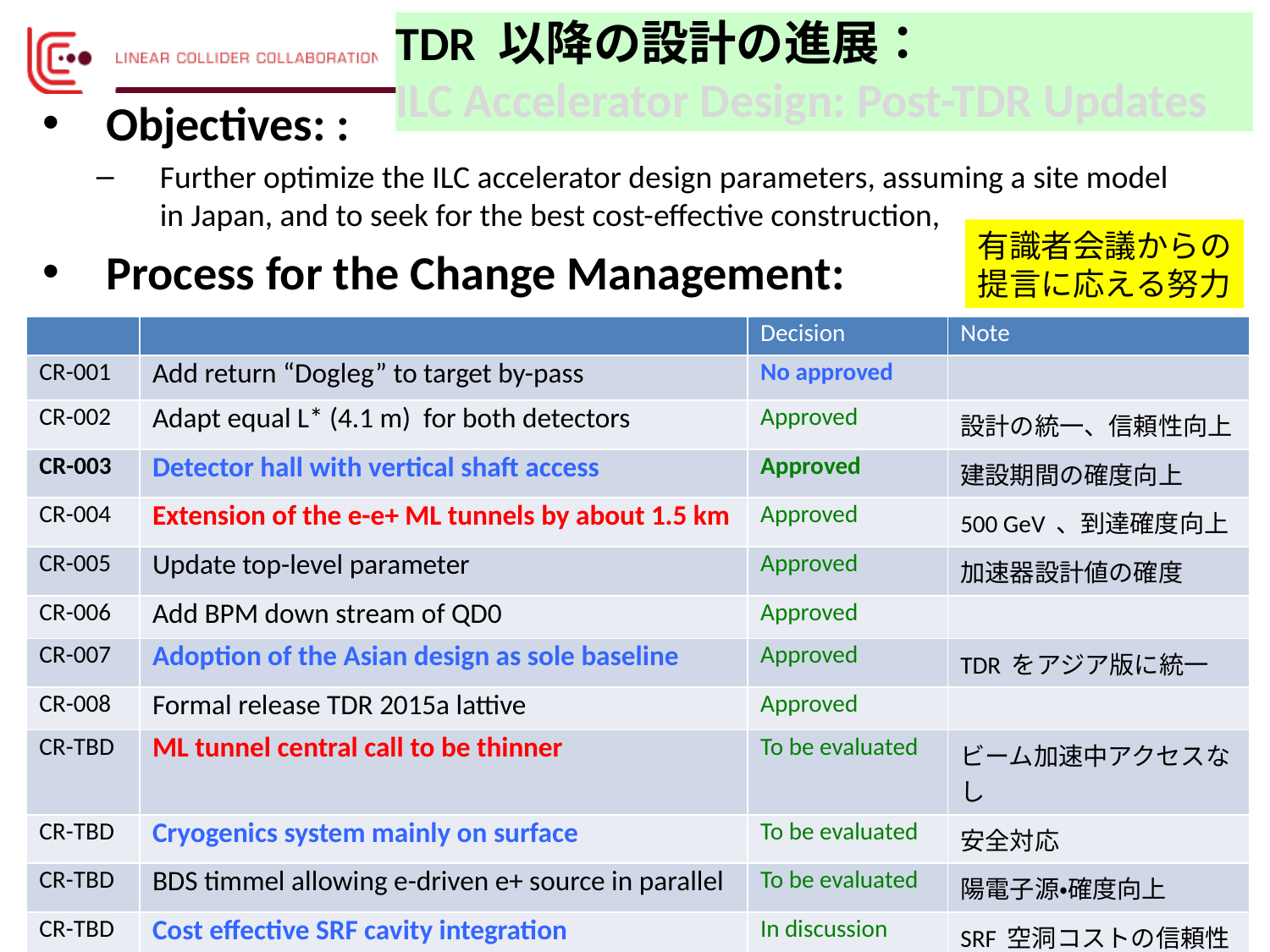

# TDR 以降の設計の進展： ILC Accelerator Design: Post-TDR Updates
Objectives: :
Further optimize the ILC accelerator design parameters, assuming a site model in Japan, and to seek for the best cost-effective construction,
Process for the Change Management:
有識者会議からの
提言に応える努力
|  |  | Decision | Note |
| --- | --- | --- | --- |
| CR-001 | Add return “Dogleg” to target by-pass | No approved |  |
| CR-002 | Adapt equal L\* (4.1 m) for both detectors | Approved | 設計の統一、信頼性向上 |
| CR-003 | Detector hall with vertical shaft access | Approved | 建設期間の確度向上 |
| CR-004 | Extension of the e-e+ ML tunnels by about 1.5 km | Approved | 500 GeV 、到達確度向上 |
| CR-005 | Update top-level parameter | Approved | 加速器設計値の確度 |
| CR-006 | Add BPM down stream of QD0 | Approved |  |
| CR-007 | Adoption of the Asian design as sole baseline | Approved | TDR をアジア版に統一 |
| CR-008 | Formal release TDR 2015a lattive | Approved |  |
| CR-TBD | ML tunnel central call to be thinner | To be evaluated | ビーム加速中アクセスなし |
| CR-TBD | Cryogenics system mainly on surface | To be evaluated | 安全対応 |
| CR-TBD | BDS timmel allowing e-driven e+ source in parallel | To be evaluated | 陽電子源・確度向上 |
| CR-TBD | Cost effective SRF cavity integration | In discussion | SRF 空洞コストの信頼性 |
7